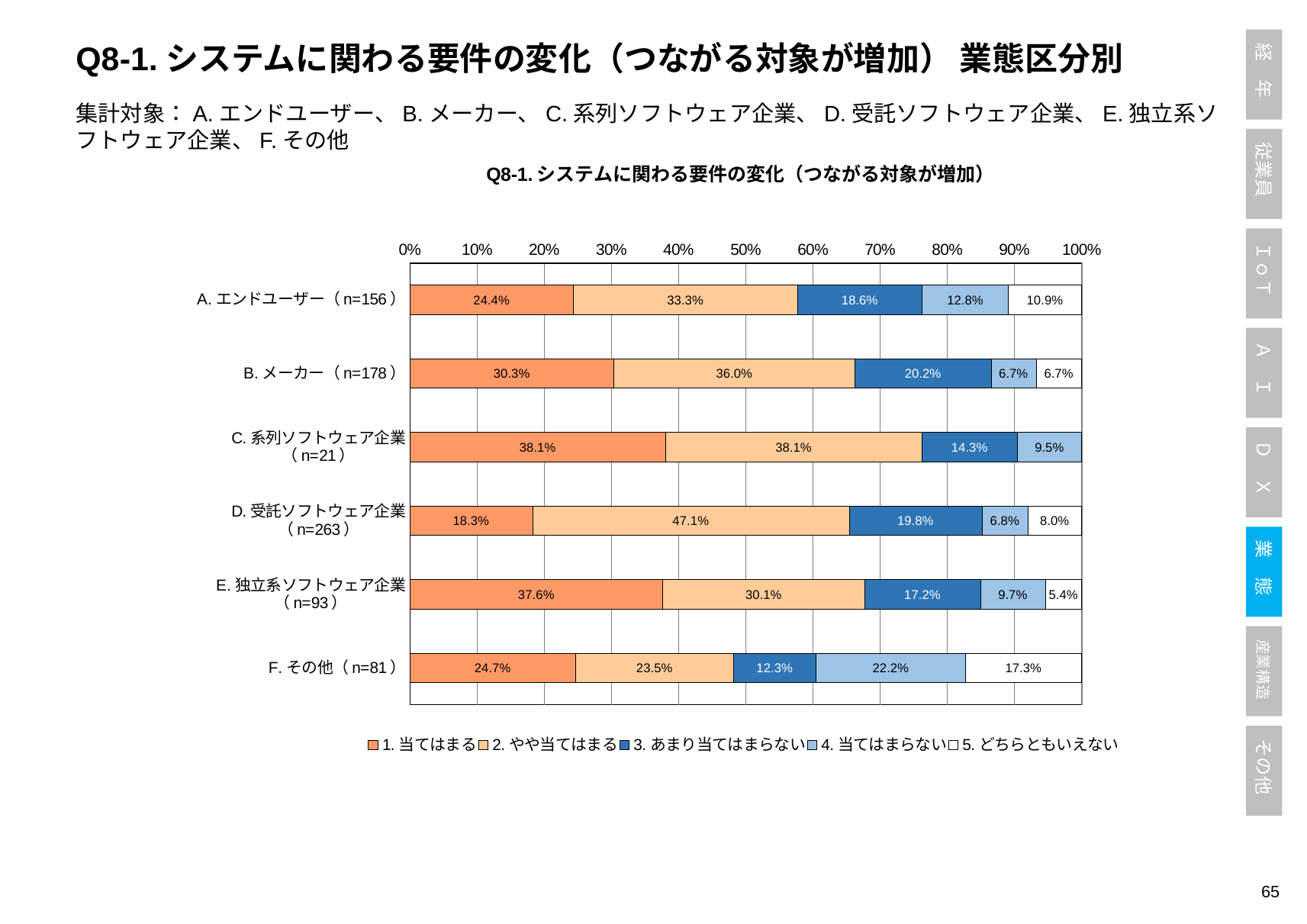

Q8-1.システムに関わる要件の変化（つながる対象が増加） 業態区分別
集計対象：A.エンドユーザー、B.メーカー、C.系列ソフトウェア企業、D.受託ソフトウェア企業、E.独立系ソフトウェア企業、F.その他

### Chart: Q8-1.システムに関わる要件の変化（つながる対象が増加）

| Category | 1.当てはまる | 2.やや当てはまる | 3.あまり当てはまらない | 4.当てはまらない | 5.どちらともいえない |
|---|---|---|---|---|---|
| A.エンドユーザー（n=156） | 0.24358974358974358 | 0.3333333333333333 | 0.1858974358974359 | 0.1282051282051282 | 0.10897435897435898 |
| B.メーカー（n=178） | 0.30337078651685395 | 0.3595505617977528 | 0.20224719101123595 | 0.06741573033707865 | 0.06741573033707865 |
| C.系列ソフトウェア企業（n=21） | 0.38095238095238093 | 0.38095238095238093 | 0.14285714285714285 | 0.09523809523809523 | 0.0 |
| D.受託ソフトウェア企業（n=263） | 0.18250950570342206 | 0.4714828897338403 | 0.19771863117870722 | 0.06844106463878327 | 0.07984790874524715 |
| E.独立系ソフトウェア企業（n=93） | 0.3763440860215054 | 0.3010752688172043 | 0.17204301075268819 | 0.0967741935483871 | 0.053763440860215055 |
| F.その他（n=81） | 0.24691358024691357 | 0.2345679012345679 | 0.12345679012345678 | 0.2222222222222222 | 0.1728395061728395 |
65